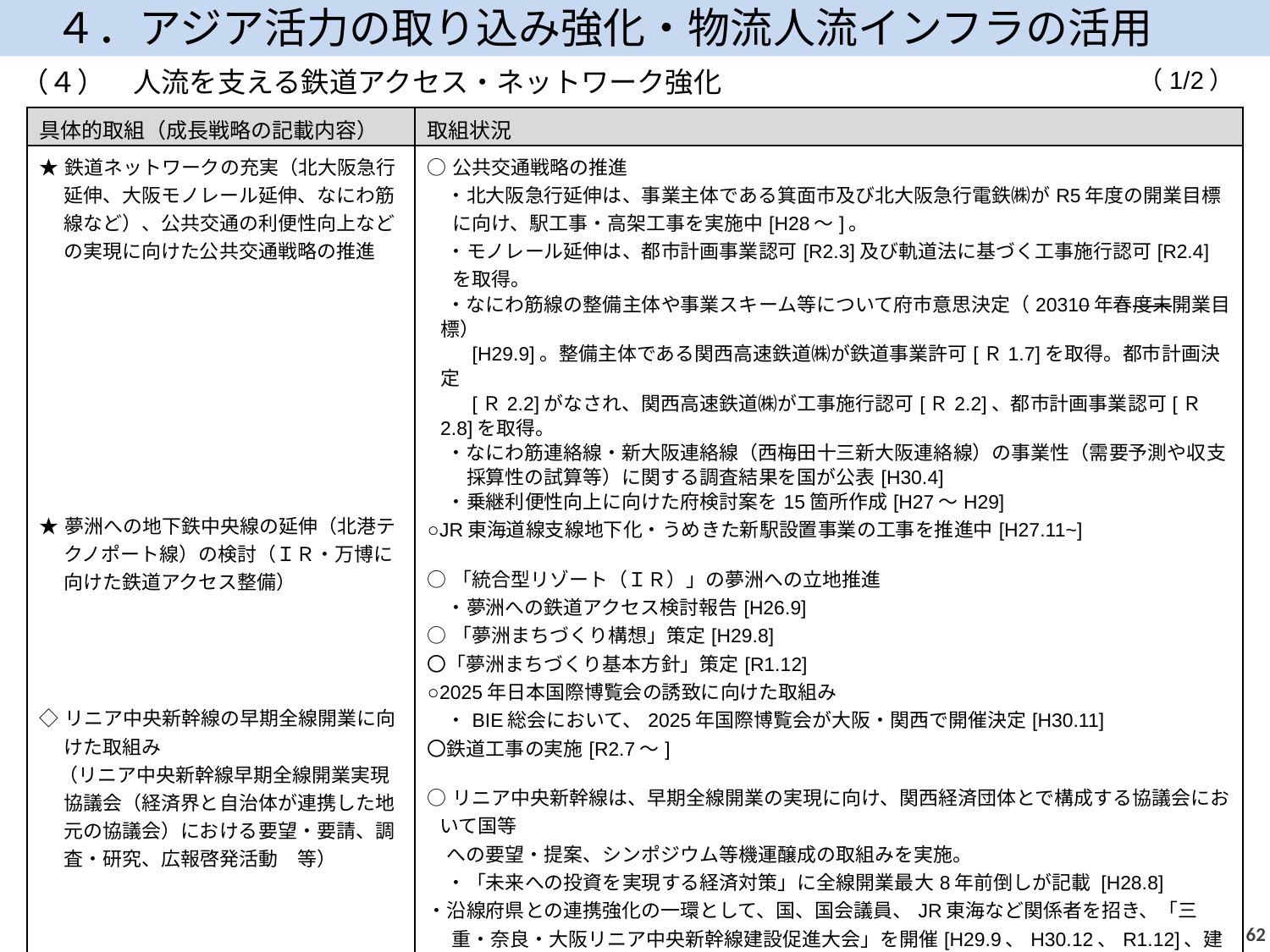

４．アジア活力の取り込み強化・物流人流インフラの活用
（４）　人流を支える鉄道アクセス・ネットワーク強化
（1/2）
| 具体的取組（成長戦略の記載内容） | 取組状況 |
| --- | --- |
| ★鉄道ネットワークの充実（北大阪急行延伸、大阪モノレール延伸、なにわ筋線など）、公共交通の利便性向上などの実現に向けた公共交通戦略の推進 　 ★夢洲への地下鉄中央線の延伸（北港テクノポート線）の検討（ＩＲ・万博に向けた鉄道アクセス整備） ◇リニア中央新幹線の早期全線開業に向けた取組み 　（リニア中央新幹線早期全線開業実現協議会（経済界と自治体が連携した地元の協議会）における要望・要請、調査・研究、広報啓発活動　等） | ○公共交通戦略の推進 　・北大阪急行延伸は、事業主体である箕面市及び北大阪急行電鉄㈱がR5年度の開業目標に向け、駅工事・高架工事を実施中[H28～]。 　・モノレール延伸は、都市計画事業認可[R2.3]及び軌道法に基づく工事施行認可[R2.4]を取得。 　・なにわ筋線の整備主体や事業スキーム等について府市意思決定（20310年春度末開業目標） 　　[H29.9]。整備主体である関西高速鉄道㈱が鉄道事業許可[Ｒ1.7]を取得。都市計画決定 　　[Ｒ2.2]がなされ、関西高速鉄道㈱が工事施行認可[Ｒ2.2]、都市計画事業認可[Ｒ2.8]を取得。 　・なにわ筋連絡線・新大阪連絡線（西梅田十三新大阪連絡線）の事業性（需要予測や収支 　　採算性の試算等）に関する調査結果を国が公表[H30.4] 　・乗継利便性向上に向けた府検討案を15箇所作成[H27～H29] ○JR東海道線支線地下化・うめきた新駅設置事業の工事を推進中[H27.11~] ○「統合型リゾート（ＩＲ）」の夢洲への立地推進 　・夢洲への鉄道アクセス検討報告[H26.9] ○「夢洲まちづくり構想」策定[H29.8] 〇「夢洲まちづくり基本方針」策定[R1.12] ○2025年日本国際博覧会の誘致に向けた取組み 　・BIE総会において、2025年国際博覧会が大阪・関西で開催決定[H30.11] 〇鉄道工事の実施[R2.7～] ○リニア中央新幹線は、早期全線開業の実現に向け、関西経済団体とで構成する協議会において国等 への要望・提案、シンポジウム等機運醸成の取組みを実施。　 　・「未来への投資を実現する経済対策」に全線開業最大8年前倒しが記載 [H28.8] ・沿線府県との連携強化の一環として、国、国会議員、JR東海など関係者を招き、「三重・奈良・大阪リニア中央新幹線建設促進大会」を開催[H29.9、H30.12、R1.12]、建設促進に関する決議文を取りまとめ[R2.9] 　・国において「スーパー・メガリージョン構想検討会」を設置[H29.9]。同検討会に関西自治体が出席し意見交換を実施[H31.1]。 　・「生産性革命プロジェクト（国土交通省）」に「地方創生回廊中央駅構想」が追加[H30.5] 　・早期全線開業の機運醸成に向けたシンポジウムを開催[H30.6、R2.1] 　・国の「経済財政運営と改革の基本方針(骨太の方針)」において、早期整備・活用が位置づけ[H26～] 、建設主体が全線の駅・ルートの公表に向けた準備を進められるよう、必要な連携、協力を行うことが位置づけ[H29～] |
62